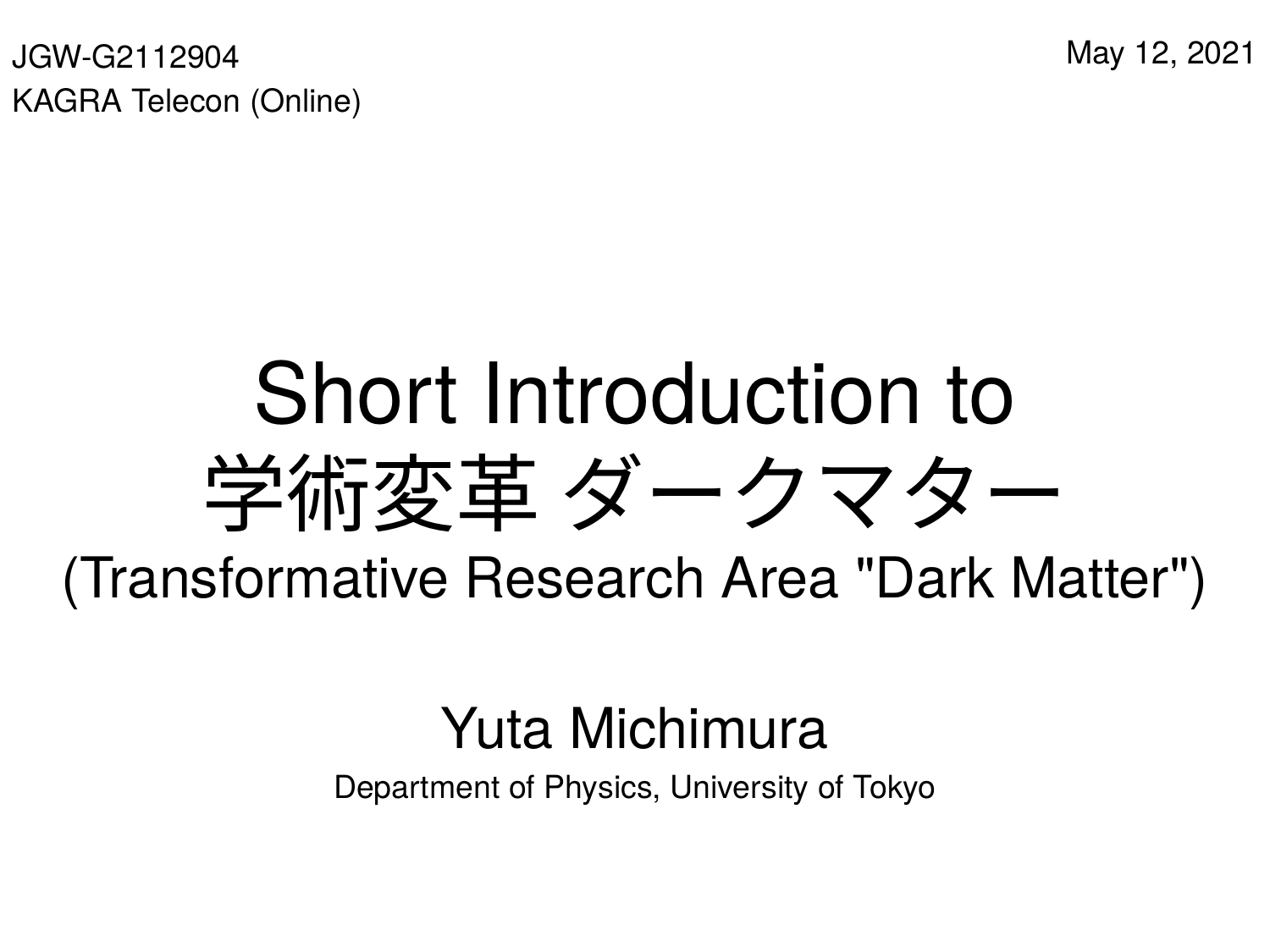

May 12, 2021
JGW-G2112904
KAGRA Telecon (Online)
# Short Introduction to 学術変革 ダークマター (Transformative Research Area "Dark Matter")
Yuta Michimura
Department of Physics, University of Tokyo